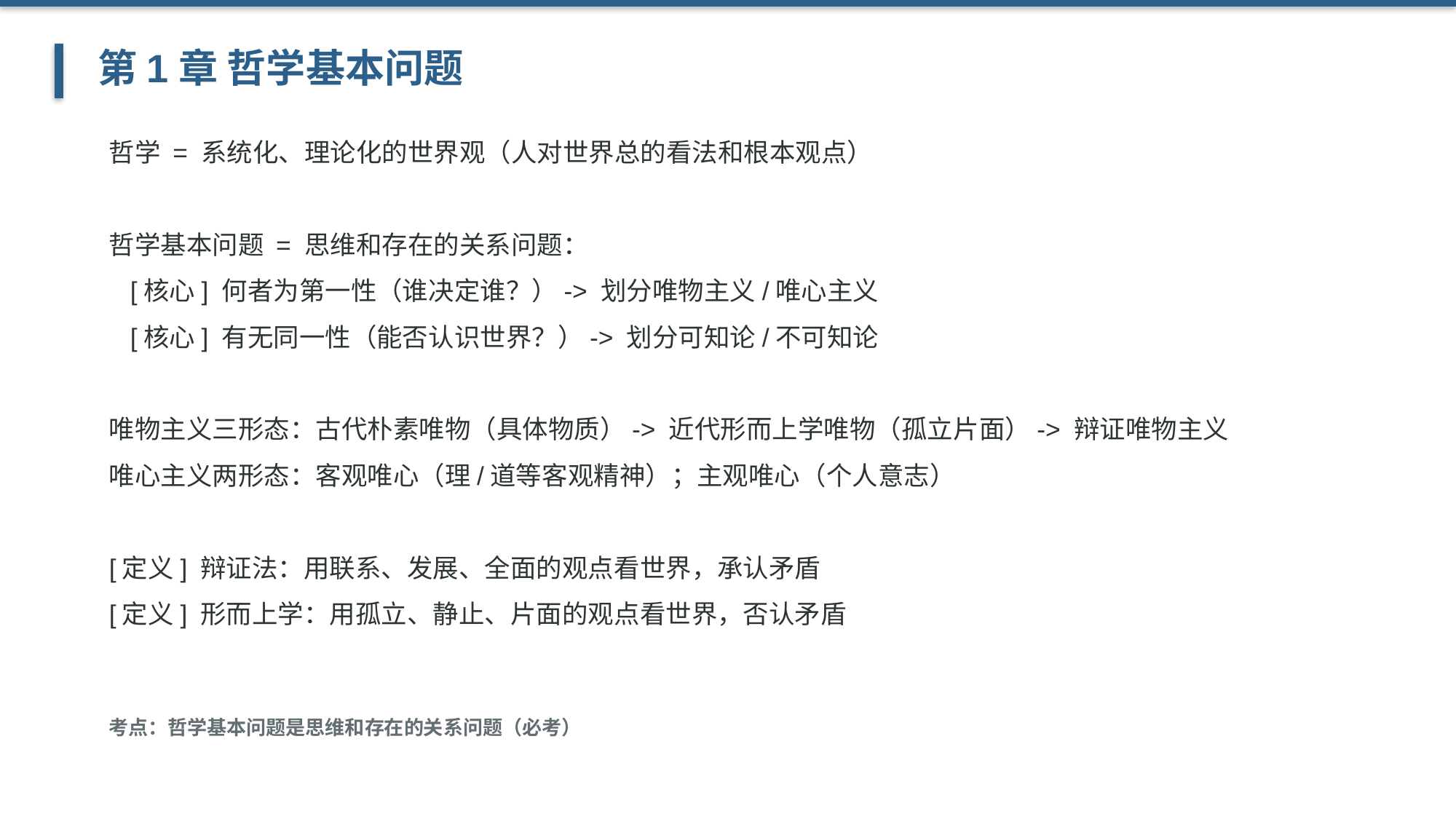

第1章 哲学基本问题

哲学 = 系统化、理论化的世界观（人对世界总的看法和根本观点）

哲学基本问题 = 思维和存在的关系问题：
   [核心] 何者为第一性（谁决定谁？）-> 划分唯物主义/唯心主义
   [核心] 有无同一性（能否认识世界？）-> 划分可知论/不可知论

唯物主义三形态：古代朴素唯物（具体物质）-> 近代形而上学唯物（孤立片面）-> 辩证唯物主义
唯心主义两形态：客观唯心（理/道等客观精神）；主观唯心（个人意志）

[定义] 辩证法：用联系、发展、全面的观点看世界，承认矛盾
[定义] 形而上学：用孤立、静止、片面的观点看世界，否认矛盾
考点：哲学基本问题是思维和存在的关系问题（必考）